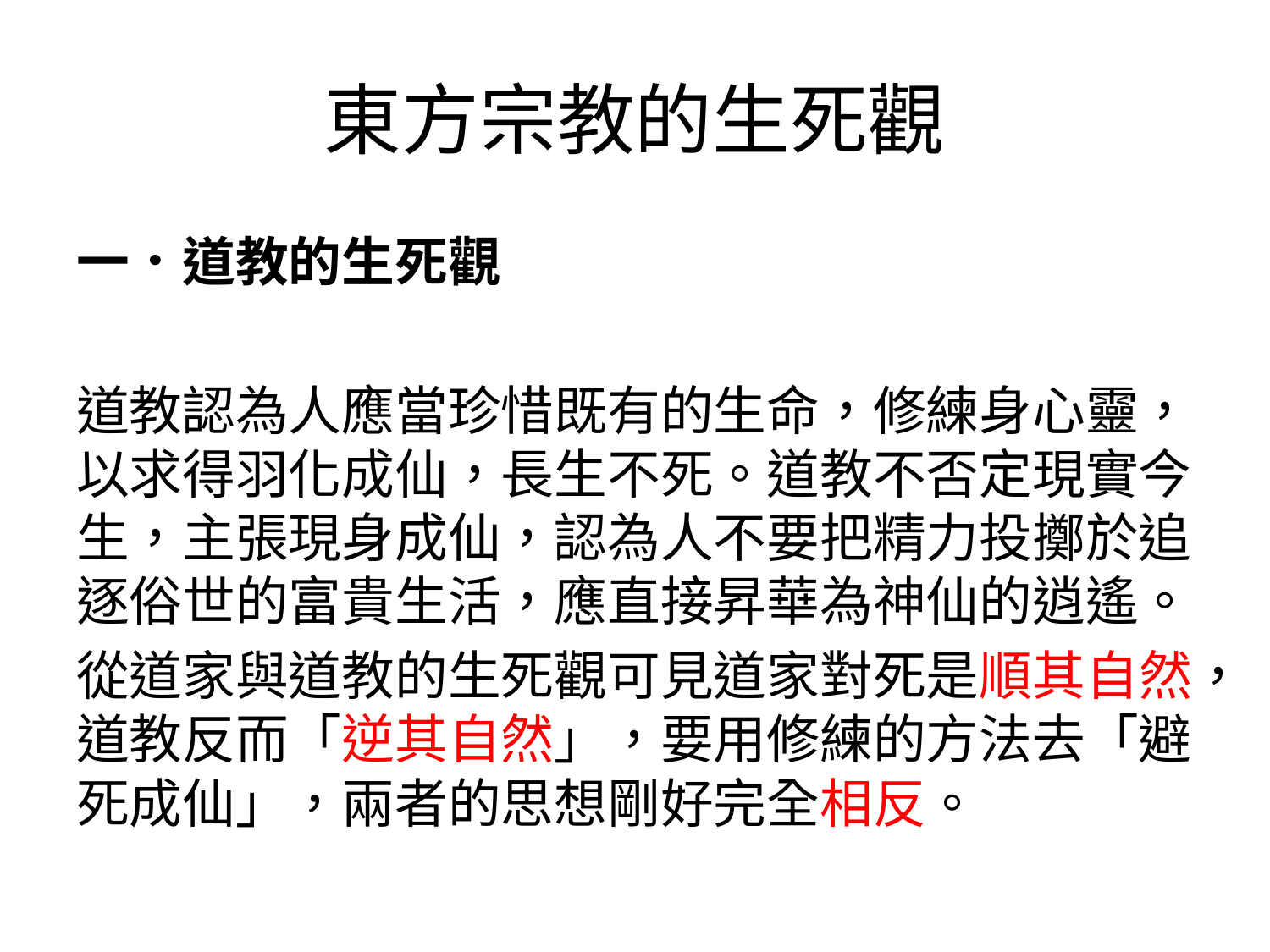

# 東方宗教的生死觀
一．道教的生死觀

道教認為人應當珍惜既有的生命，修練身心靈，以求得羽化成仙，長生不死。道教不否定現實今生，主張現身成仙，認為人不要把精力投擲於追逐俗世的富貴生活，應直接昇華為神仙的逍遙。
從道家與道教的生死觀可見道家對死是順其自然，道教反而「逆其自然」，要用修練的方法去「避死成仙」，兩者的思想剛好完全相反。